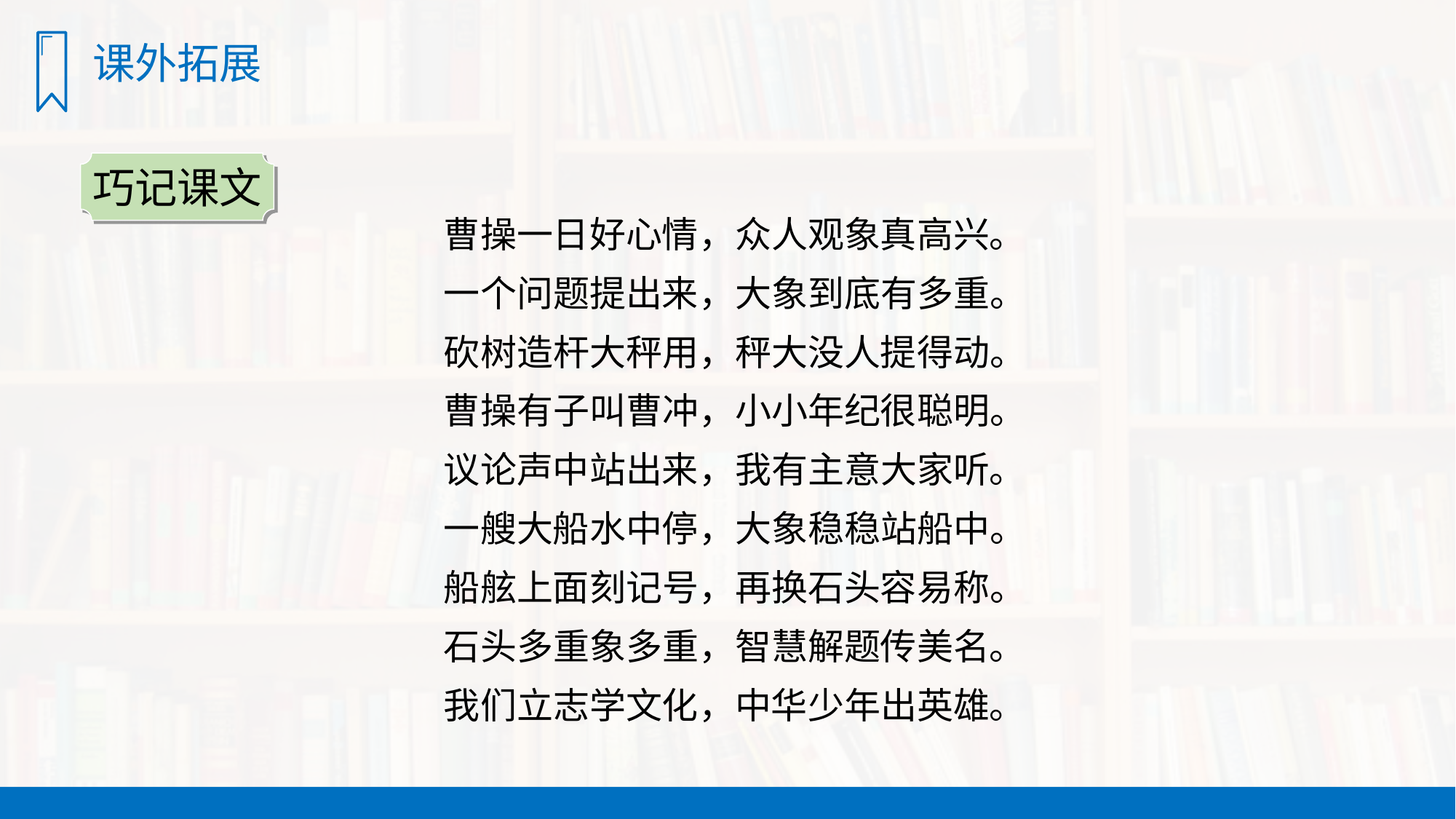

课外拓展
巧记课文
曹操一日好心情，众人观象真高兴。
一个问题提出来，大象到底有多重。
砍树造杆大秤用，秤大没人提得动。
曹操有子叫曹冲，小小年纪很聪明。
议论声中站出来，我有主意大家听。
一艘大船水中停，大象稳稳站船中。
船舷上面刻记号，再换石头容易称。
石头多重象多重，智慧解题传美名。
我们立志学文化，中华少年出英雄。